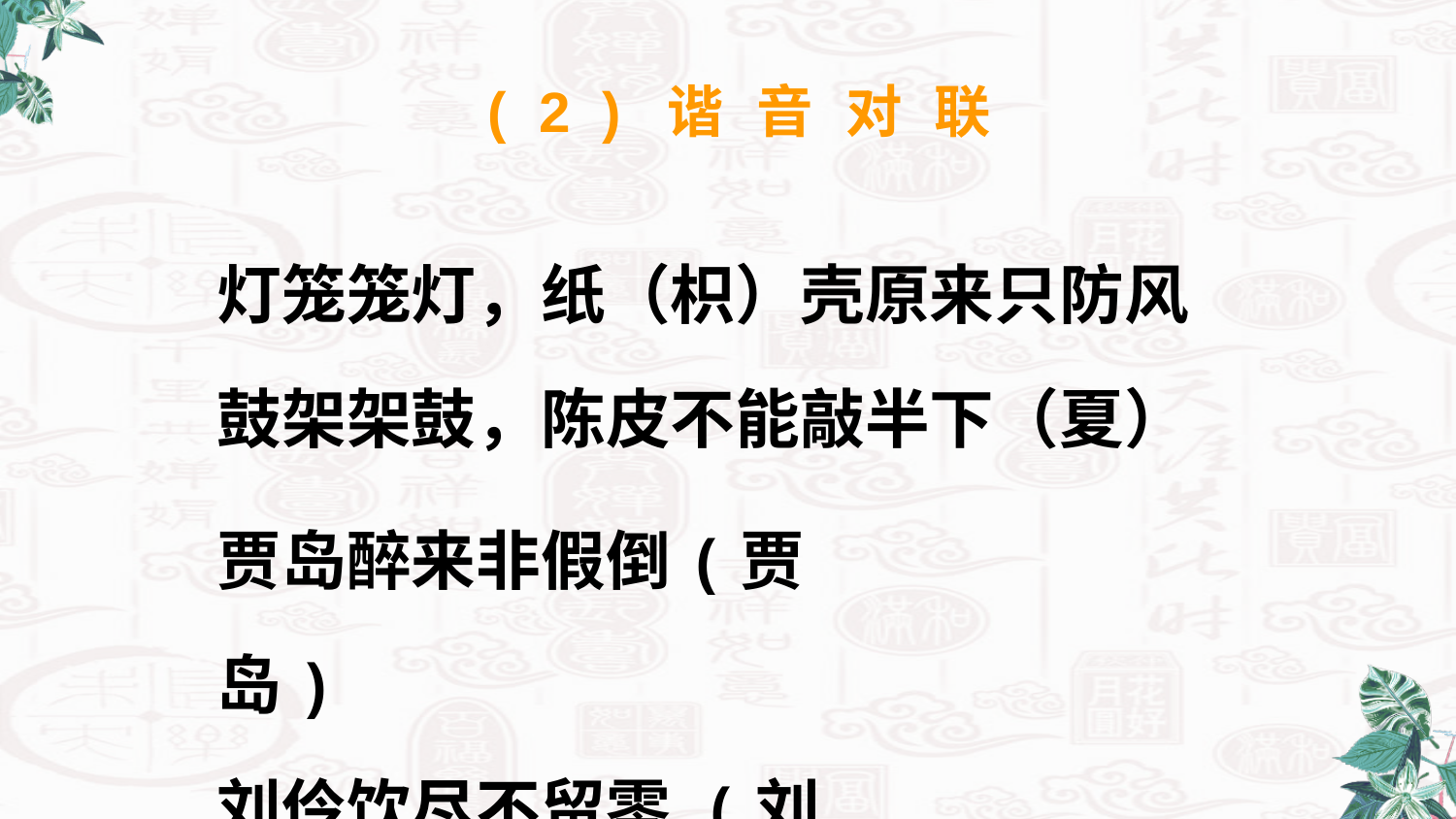

(2)谐音对联
灯笼笼灯，纸（枳）壳原来只防风
鼓架架鼓，陈皮不能敲半下（夏）
贾岛醉来非假倒(贾岛)
刘伶饮尽不留零 (刘伶)